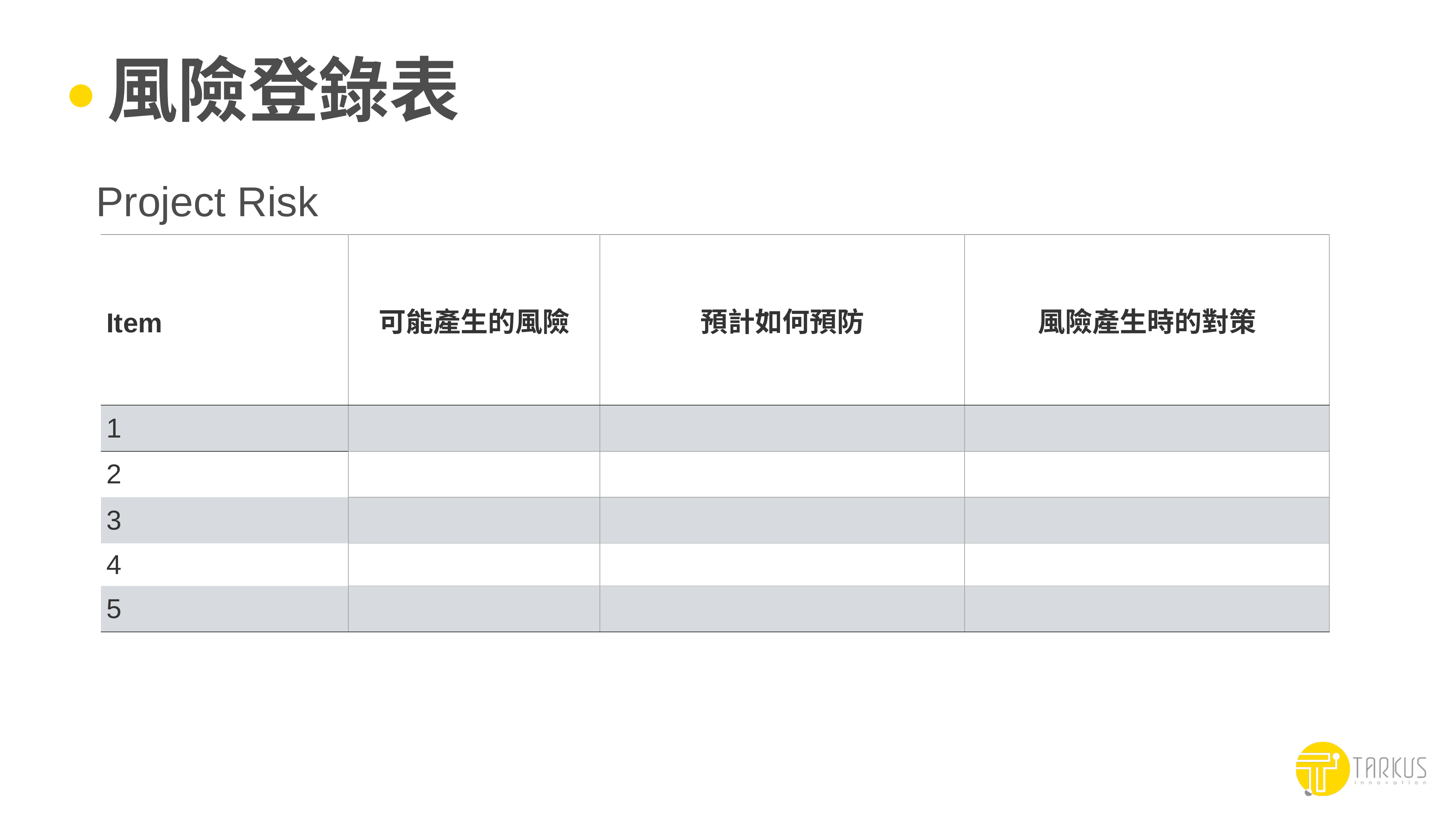

# 風險登錄表
Project Risk
| Item | 可能產生的風險 | 預計如何預防 | 風險產生時的對策 |
| --- | --- | --- | --- |
| 1 |  |  |  |
| 2 |  |  |  |
| 3 |  |  |  |
| 4 |  |  |  |
| 5 |  |  |  |
80